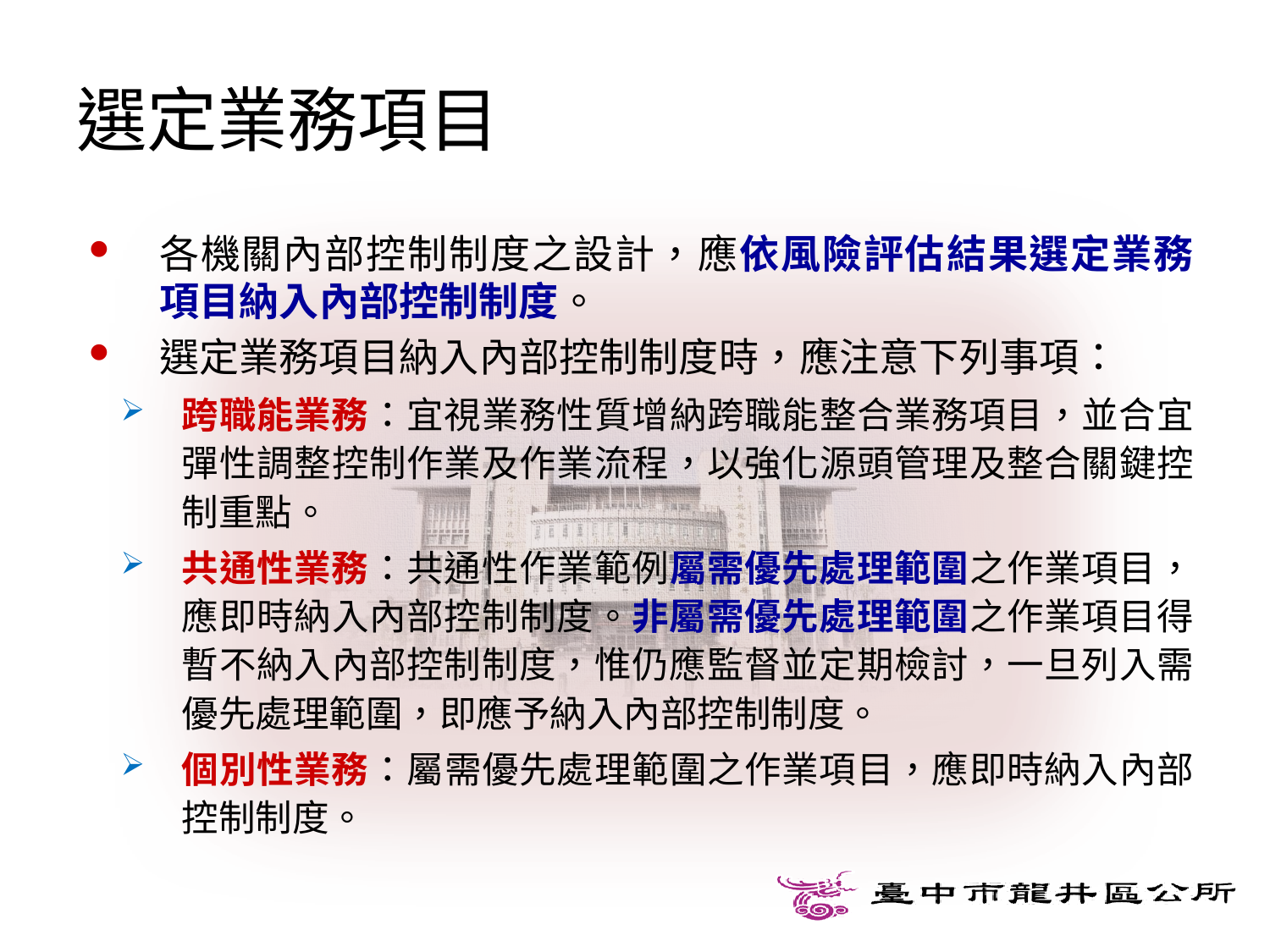

# 選定業務項目
各機關內部控制制度之設計，應依風險評估結果選定業務項目納入內部控制制度。
選定業務項目納入內部控制制度時，應注意下列事項：
跨職能業務：宜視業務性質增納跨職能整合業務項目，並合宜彈性調整控制作業及作業流程，以強化源頭管理及整合關鍵控制重點。
共通性業務：共通性作業範例屬需優先處理範圍之作業項目，應即時納入內部控制制度。非屬需優先處理範圍之作業項目得暫不納入內部控制制度，惟仍應監督並定期檢討，一旦列入需優先處理範圍，即應予納入內部控制制度。
個別性業務：屬需優先處理範圍之作業項目，應即時納入內部控制制度。